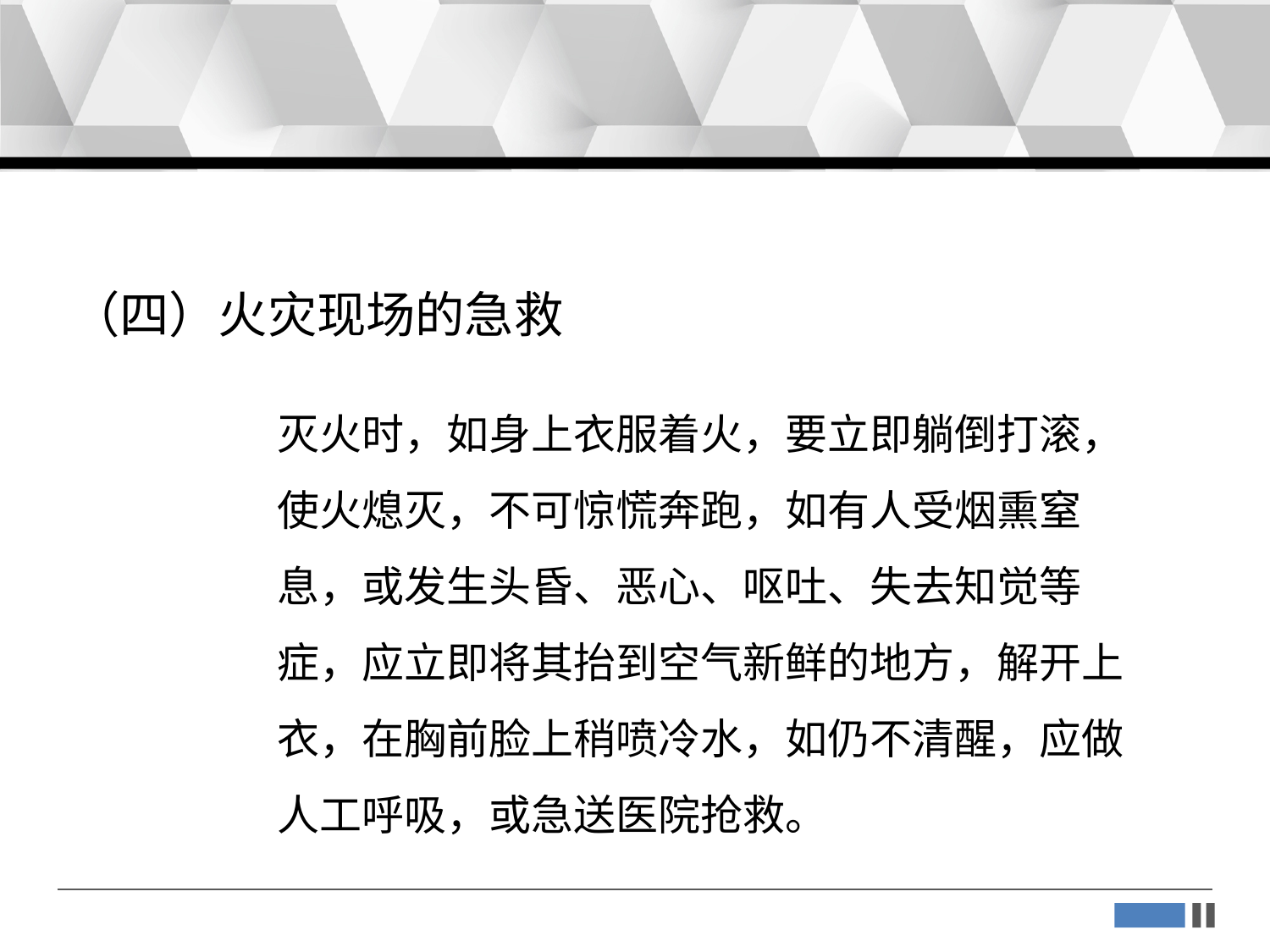

（四）火灾现场的急救
灭火时，如身上衣服着火，要立即躺倒打滚，使火熄灭，不可惊慌奔跑，如有人受烟熏窒息，或发生头昏、恶心、呕吐、失去知觉等症，应立即将其抬到空气新鲜的地方，解开上衣，在胸前脸上稍喷冷水，如仍不清醒，应做人工呼吸，或急送医院抢救。